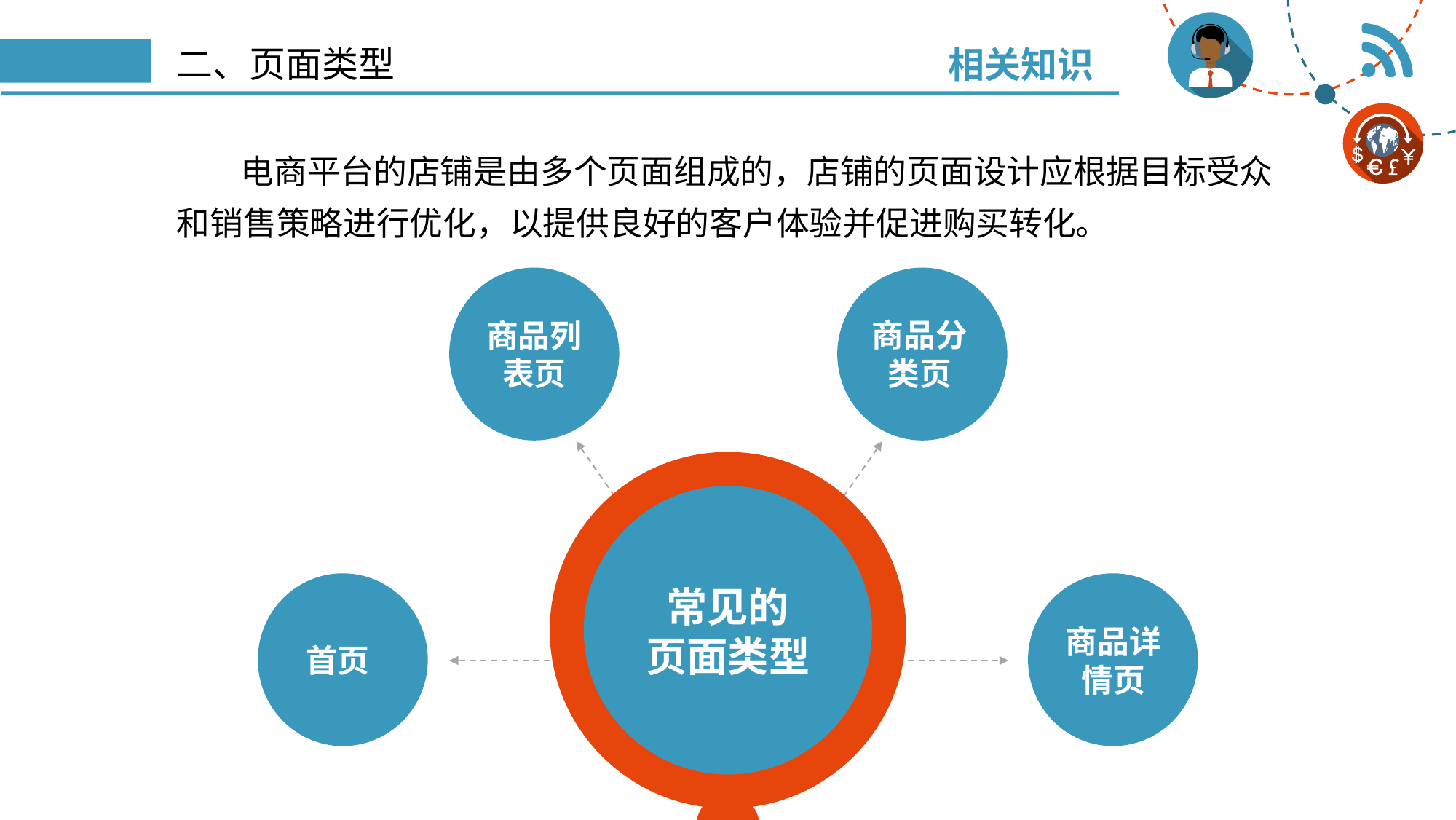

相关知识
# 二、页面类型
电商平台的店铺是由多个页面组成的，店铺的页面设计应根据目标受众和销售策略进行优化，以提供良好的客户体验并促进购买转化。

商品分类页
商品列表页

常见的
页面类型
商品详情页
首页